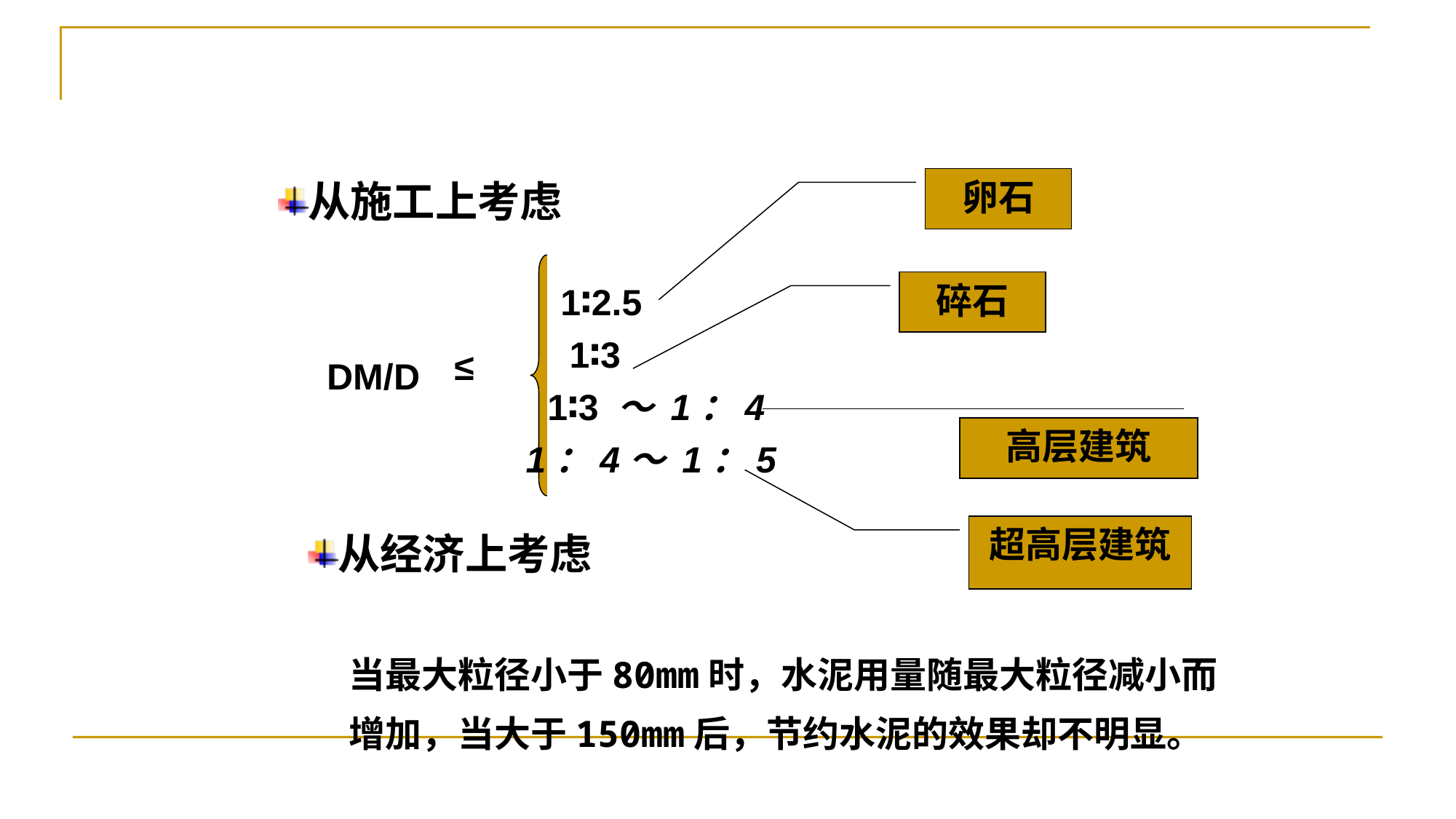

从施工上考虑
卵石
               1∶2.5
           1∶3
                                               1∶3 ～ 1：4
                     1：4～ 1：5
≤
DM/D
碎石
高层建筑
从经济上考虑
超高层建筑
当最大粒径小于80mm时，水泥用量随最大粒径减小而增加，当大于150mm后，节约水泥的效果却不明显。